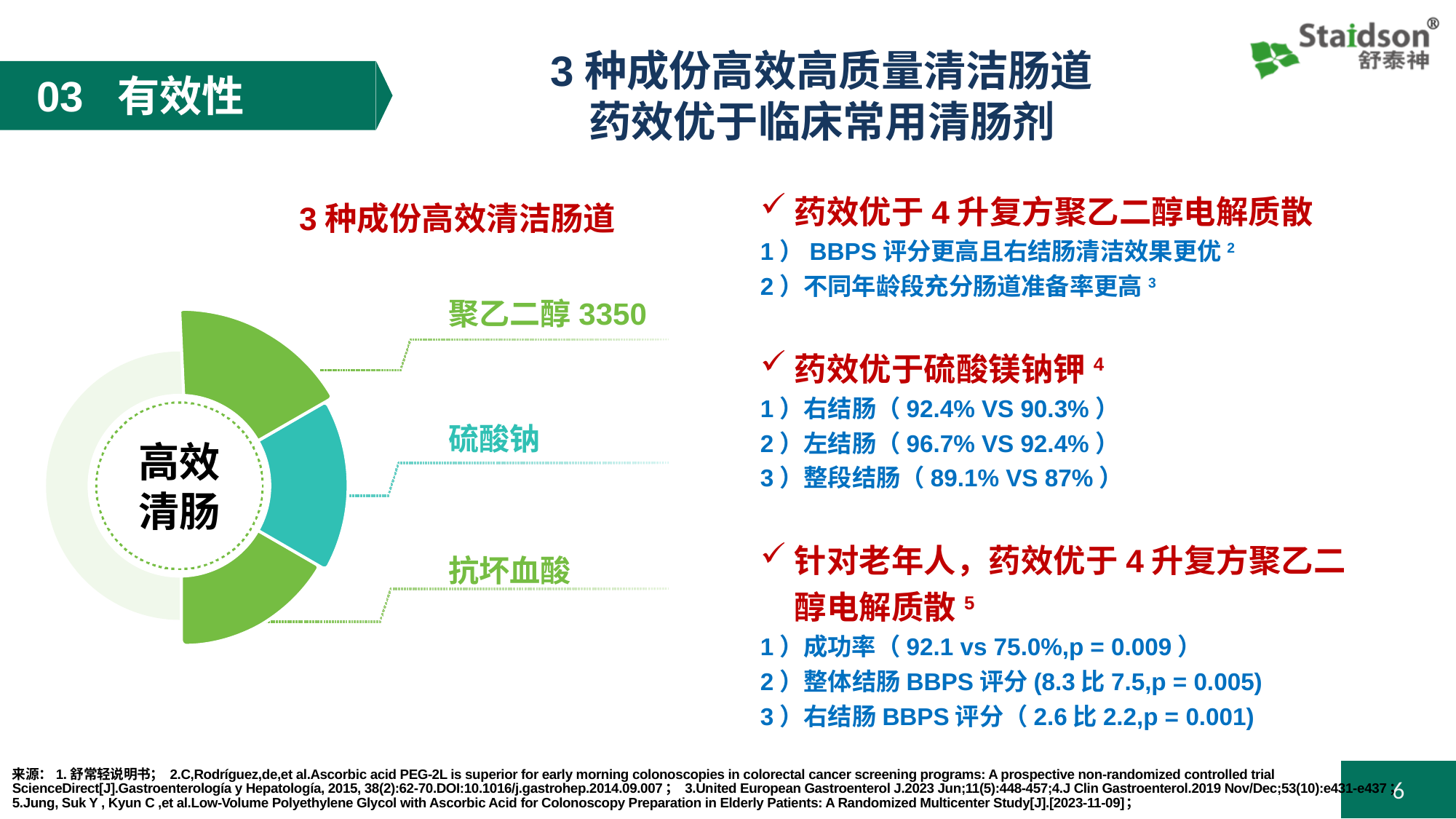

3种成份高效高质量清洁肠道
药效优于临床常用清肠剂
03  有效性
药效优于4升复方聚乙二醇电解质散
1）BBPS评分更高且右结肠清洁效果更优2
2）不同年龄段充分肠道准备率更高3

药效优于硫酸镁钠钾4
1）右结肠（92.4% VS 90.3%）
2）左结肠（96.7% VS 92.4%）
3）整段结肠（89.1% VS 87%）

针对老年人，药效优于4升复方聚乙二醇电解质散5
1）成功率（92.1 vs 75.0%,p = 0.009）
2）整体结肠BBPS评分(8.3比7.5,p = 0.005)
3）右结肠BBPS评分（2.6比2.2,p = 0.001)
3种成份高效清洁肠道
聚乙二醇3350

高效
清肠

硫酸钠

抗坏血酸

来源：1.舒常轻说明书； 2.C,Rodríguez,de,et al.Ascorbic acid PEG-2L is superior for early morning colonoscopies in colorectal cancer screening programs: A prospective non-randomized controlled trial ScienceDirect[J].Gastroenterología y Hepatología, 2015, 38(2):62-70.DOI:10.1016/j.gastrohep.2014.09.007； 3.United European Gastroenterol J.2023 Jun;11(5):448-457;4.J Clin Gastroenterol.2019 Nov/Dec;53(10):e431-e437；5.Jung, Suk Y , Kyun C ,et al.Low-Volume Polyethylene Glycol with Ascorbic Acid for Colonoscopy Preparation in Elderly Patients: A Randomized Multicenter Study[J].[2023-11-09]；